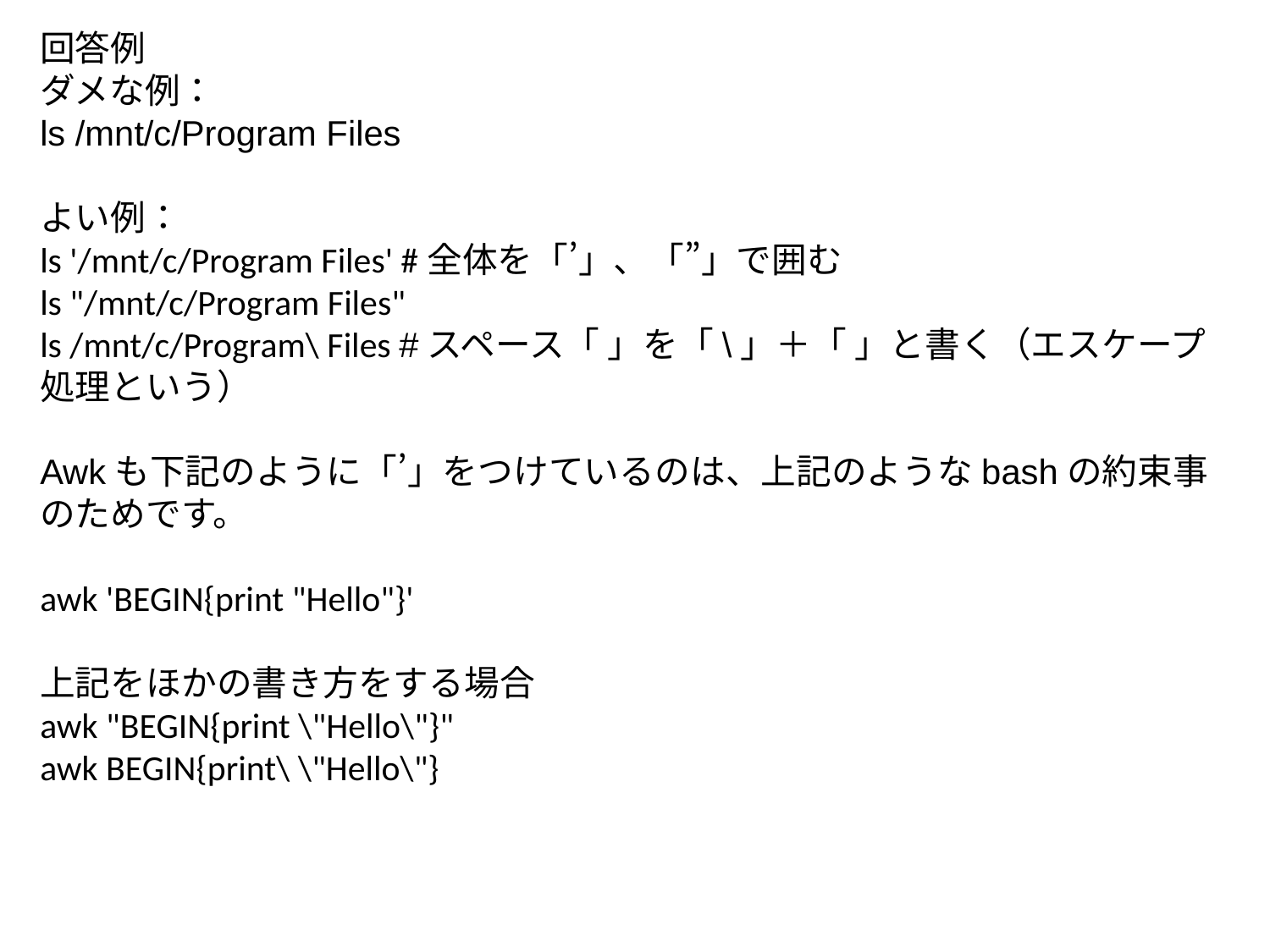

回答例
ダメな例：
ls /mnt/c/Program Files

よい例：
ls '/mnt/c/Program Files' #全体を「’」、「”」で囲む
ls "/mnt/c/Program Files"
ls /mnt/c/Program\ Files #スペース「 」を「\」＋「 」と書く（エスケープ処理という）

Awkも下記のように「’」をつけているのは、上記のようなbashの約束事のためです。

awk 'BEGIN{print "Hello"}'

上記をほかの書き方をする場合
awk "BEGIN{print \"Hello\"}"
awk BEGIN{print\ \"Hello\"}